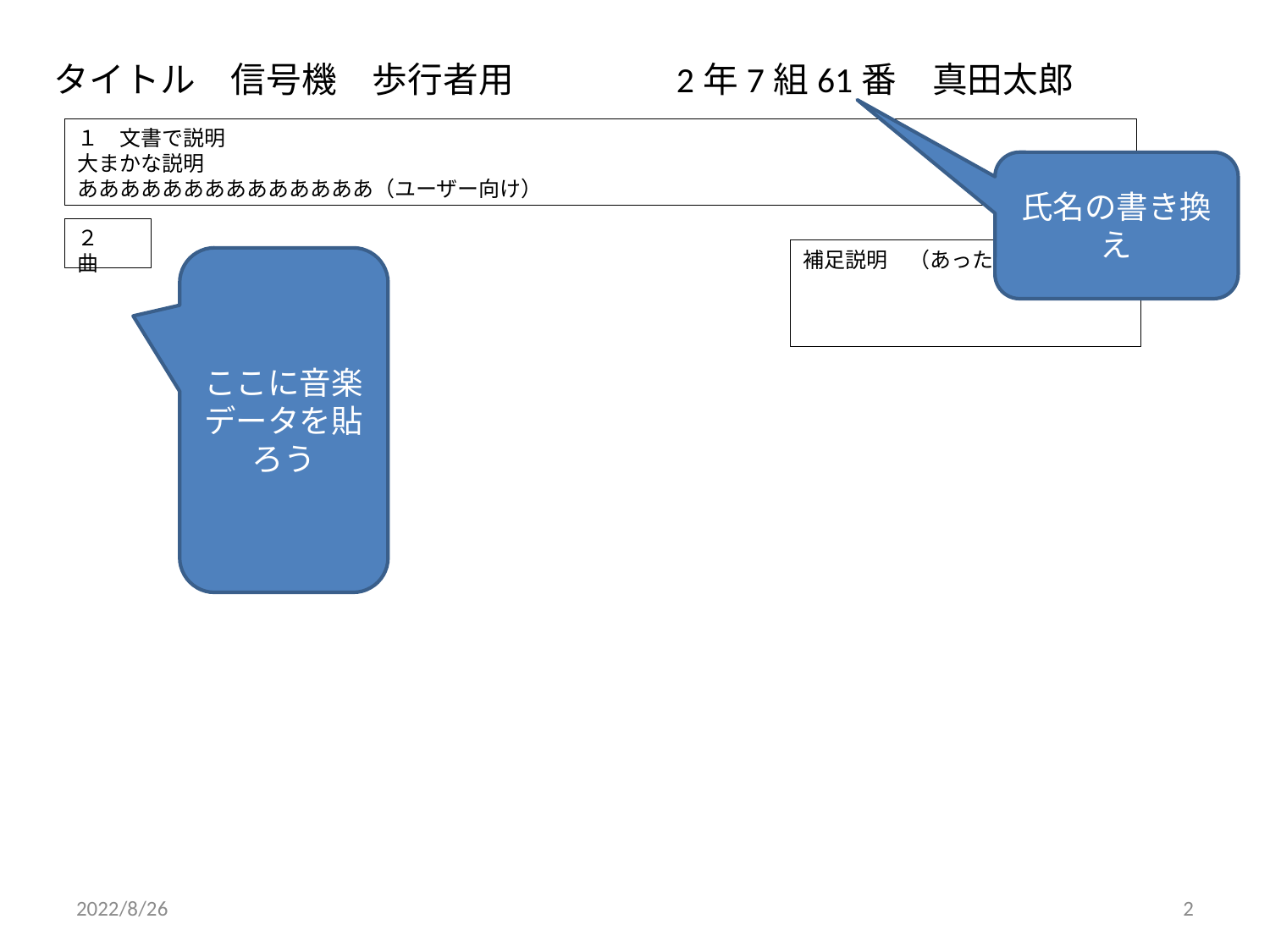

# タイトル　信号機　歩行者用
2年7組61番　真田太郎
１　文書で説明
大まかな説明
ああああああああああああああ（ユーザー向け）

氏名の書き換え
２　曲

補足説明　（あった場合）

ここに音楽データを貼ろう
2022/8/26
2